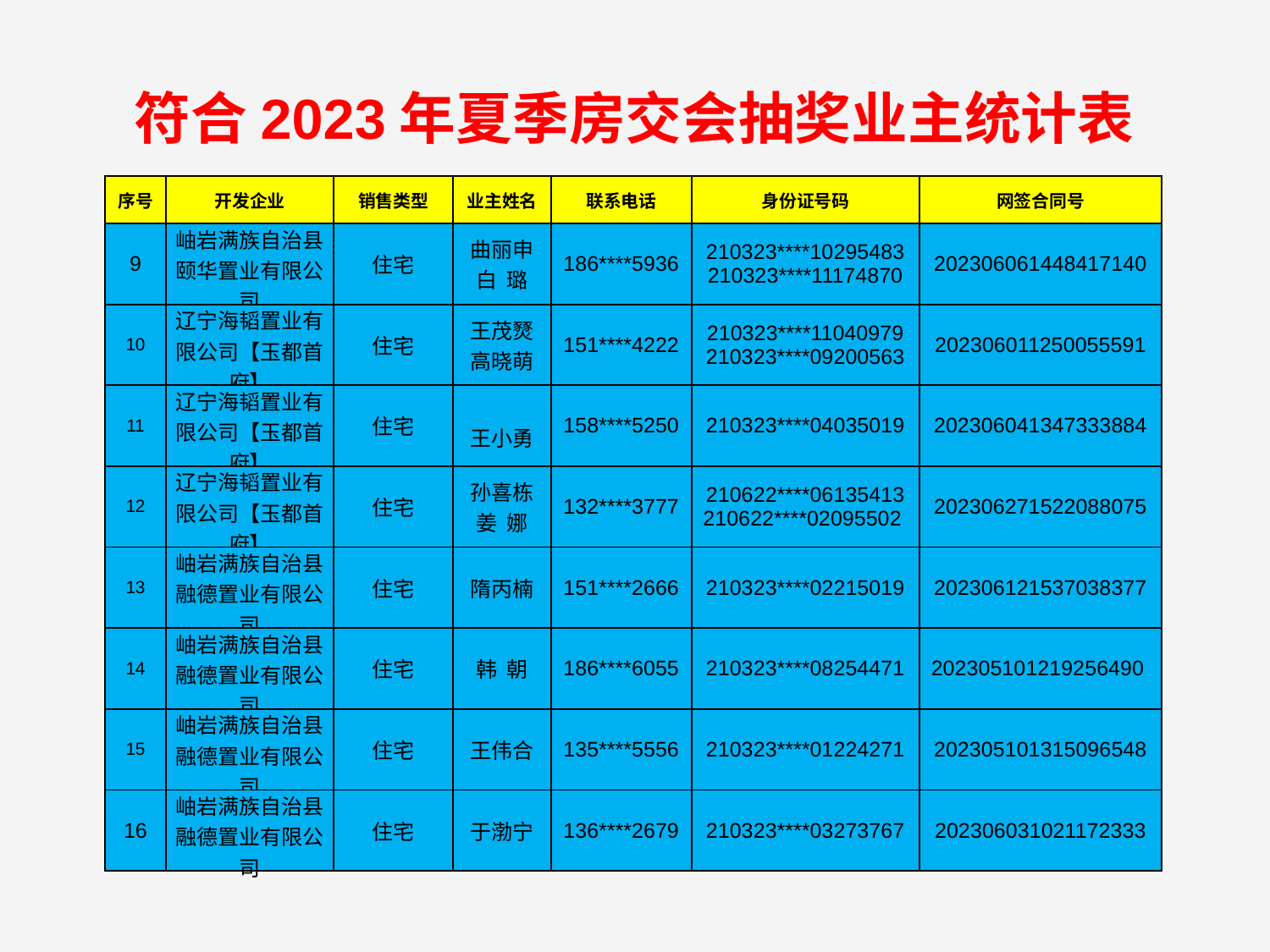

符合2023年夏季房交会抽奖业主统计表
| 序号 | 开发企业 | 销售类型 | 业主姓名 | 联系电话 | 身份证号码 | 网签合同号 |
| --- | --- | --- | --- | --- | --- | --- |
| 9 | 岫岩满族自治县颐华置业有限公司 | 住宅 | 曲丽申 白 璐 | 186\*\*\*\*5936 | 210323\*\*\*\*10295483 210323\*\*\*\*11174870 | 202306061448417140 |
| 10 | 辽宁海韬置业有限公司【玉都首府】 | 住宅 | 王茂燹 高晓萌 | 151\*\*\*\*4222 | 210323\*\*\*\*11040979 210323\*\*\*\*09200563 | 202306011250055591 |
| 11 | 辽宁海韬置业有限公司【玉都首府】 | 住宅 | 王小勇 | 158\*\*\*\*5250 | 210323\*\*\*\*04035019 | 202306041347333884 |
| 12 | 辽宁海韬置业有限公司【玉都首府】 | 住宅 | 孙喜栋 姜 娜 | 132\*\*\*\*3777 | 210622\*\*\*\*06135413 210622\*\*\*\*02095502 | 202306271522088075 |
| 13 | 岫岩满族自治县融德置业有限公司 | 住宅 | 隋丙楠 | 151\*\*\*\*2666 | 210323\*\*\*\*02215019 | 202306121537038377 |
| 14 | 岫岩满族自治县融德置业有限公司 | 住宅 | 韩 朝 | 186\*\*\*\*6055 | 210323\*\*\*\*08254471 | 202305101219256490 |
| 15 | 岫岩满族自治县融德置业有限公司 | 住宅 | 王伟合 | 135\*\*\*\*5556 | 210323\*\*\*\*01224271 | 202305101315096548 |
| 16 | 岫岩满族自治县融德置业有限公司 | 住宅 | 于渤宁 | 136\*\*\*\*2679 | 210323\*\*\*\*03273767 | 202306031021172333 |